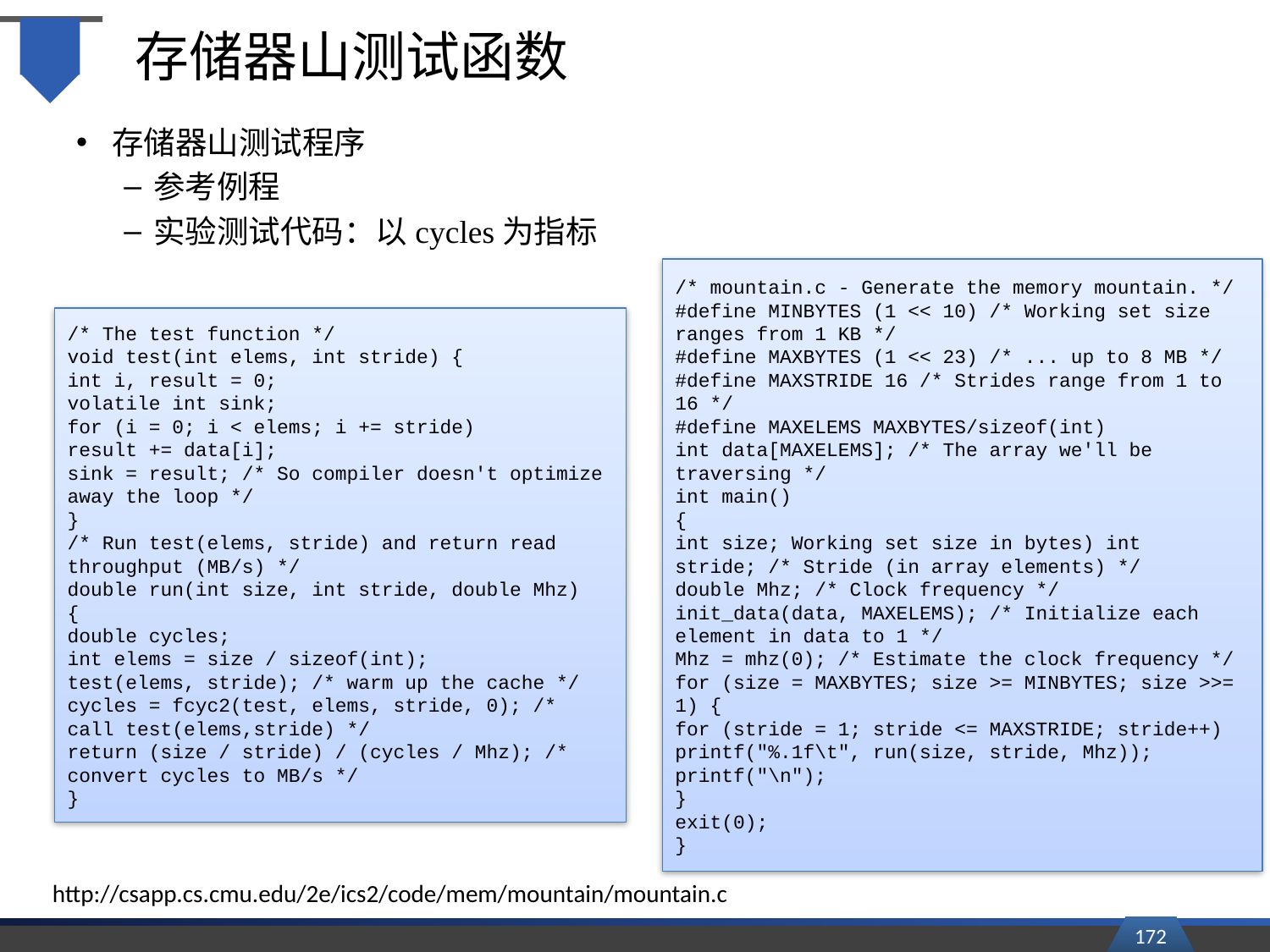

# 存储器山测试函数
存储器山测试程序
参考例程
实验测试代码：以cycles为指标
/* mountain.c - Generate the memory mountain. */
#define MINBYTES (1 << 10) /* Working set size ranges from 1 KB */
#define MAXBYTES (1 << 23) /* ... up to 8 MB */
#define MAXSTRIDE 16 /* Strides range from 1 to 16 */
#define MAXELEMS MAXBYTES/sizeof(int)
int data[MAXELEMS]; /* The array we'll be traversing */
int main()
{
int size; Working set size in bytes) int stride; /* Stride (in array elements) */
double Mhz; /* Clock frequency */
init_data(data, MAXELEMS); /* Initialize each element in data to 1 */
Mhz = mhz(0); /* Estimate the clock frequency */
for (size = MAXBYTES; size >= MINBYTES; size >>= 1) {
for (stride = 1; stride <= MAXSTRIDE; stride++)
printf("%.1f\t", run(size, stride, Mhz));
printf("\n");
}
exit(0);
}
/* The test function */
void test(int elems, int stride) {
int i, result = 0;
volatile int sink;
for (i = 0; i < elems; i += stride)
result += data[i];
sink = result; /* So compiler doesn't optimize away the loop */
}
/* Run test(elems, stride) and return read throughput (MB/s) */
double run(int size, int stride, double Mhz)
{
double cycles;
int elems = size / sizeof(int);
test(elems, stride); /* warm up the cache */
cycles = fcyc2(test, elems, stride, 0); /* call test(elems,stride) */
return (size / stride) / (cycles / Mhz); /* convert cycles to MB/s */
}
http://csapp.cs.cmu.edu/2e/ics2/code/mem/mountain/mountain.c
172